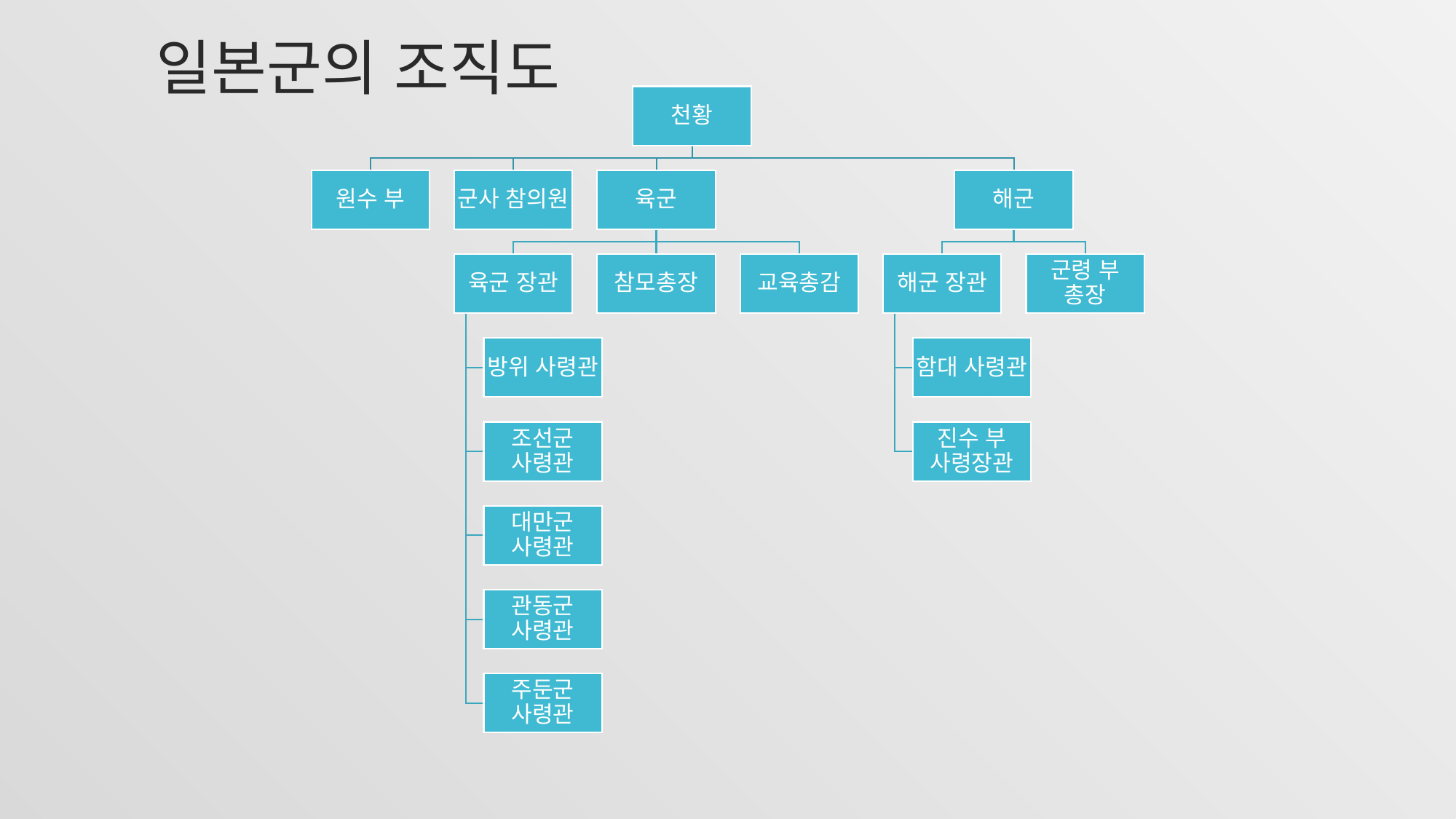

# 일본군의 조직도
천황
원수 부
군사 참의원
육군
육군 장관
방위 사령관
조선군 사령관
대만군 사령관
관동군 사령관
주둔군 사령관
참모총장
교육총감
해군
해군 장관
함대 사령관
진수 부 사령장관
군령 부 총장